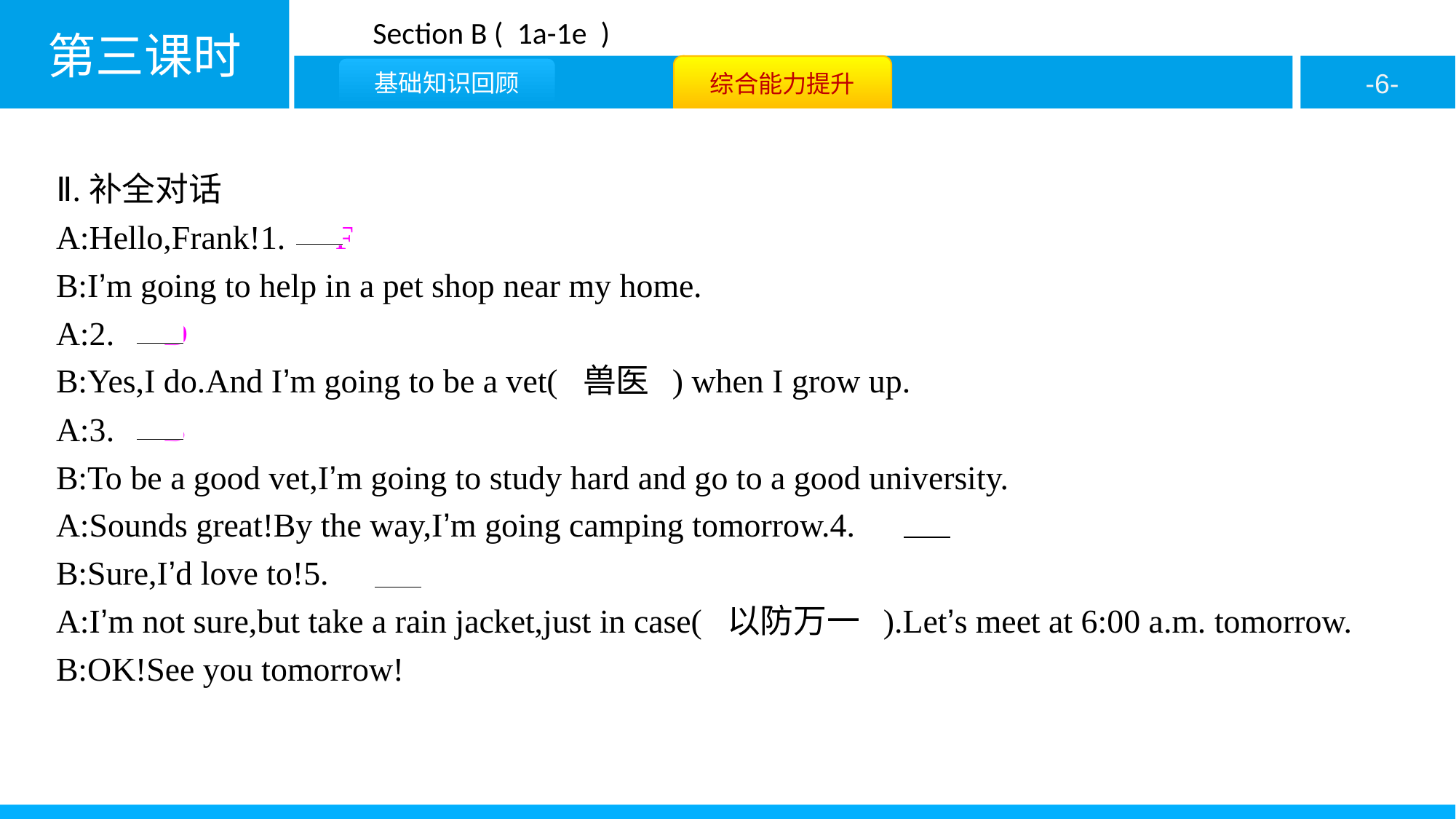

Ⅱ.补全对话
A:Hello,Frank!1.　F
B:I’m going to help in a pet shop near my home.
A:2.　D
B:Yes,I do.And I’m going to be a vet(  兽医  ) when I grow up.
A:3.　B
B:To be a good vet,I’m going to study hard and go to a good university.
A:Sounds great!By the way,I’m going camping tomorrow.4.　A
B:Sure,I’d love to!5.　C
A:I’m not sure,but take a rain jacket,just in case(  以防万一  ).Let’s meet at 6:00 a.m. tomorrow.
B:OK!See you tomorrow!